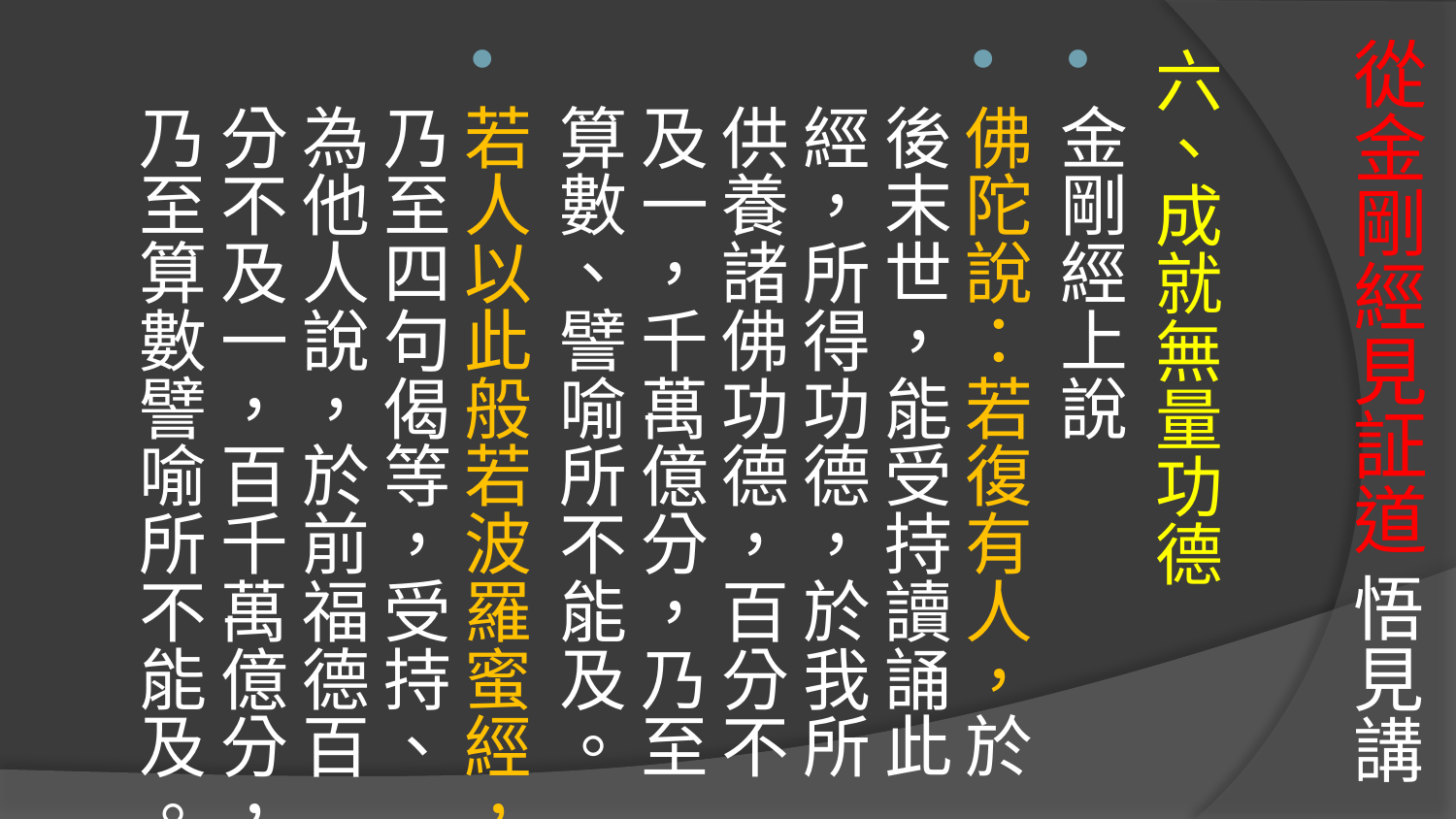

六、成就無量功德
金剛經上說
佛陀說：若復有人，於後末世，能受持讀誦此經，所得功德，於我所供養諸佛功德，百分不及一，千萬億分，乃至算數、譬喻所不能及。
若人以此般若波羅蜜經，乃至四句偈等，受持、為他人說，於前福德百分不及一，百千萬億分，乃至算數譬喻所不能及。

# 從金剛經見証道 悟見講